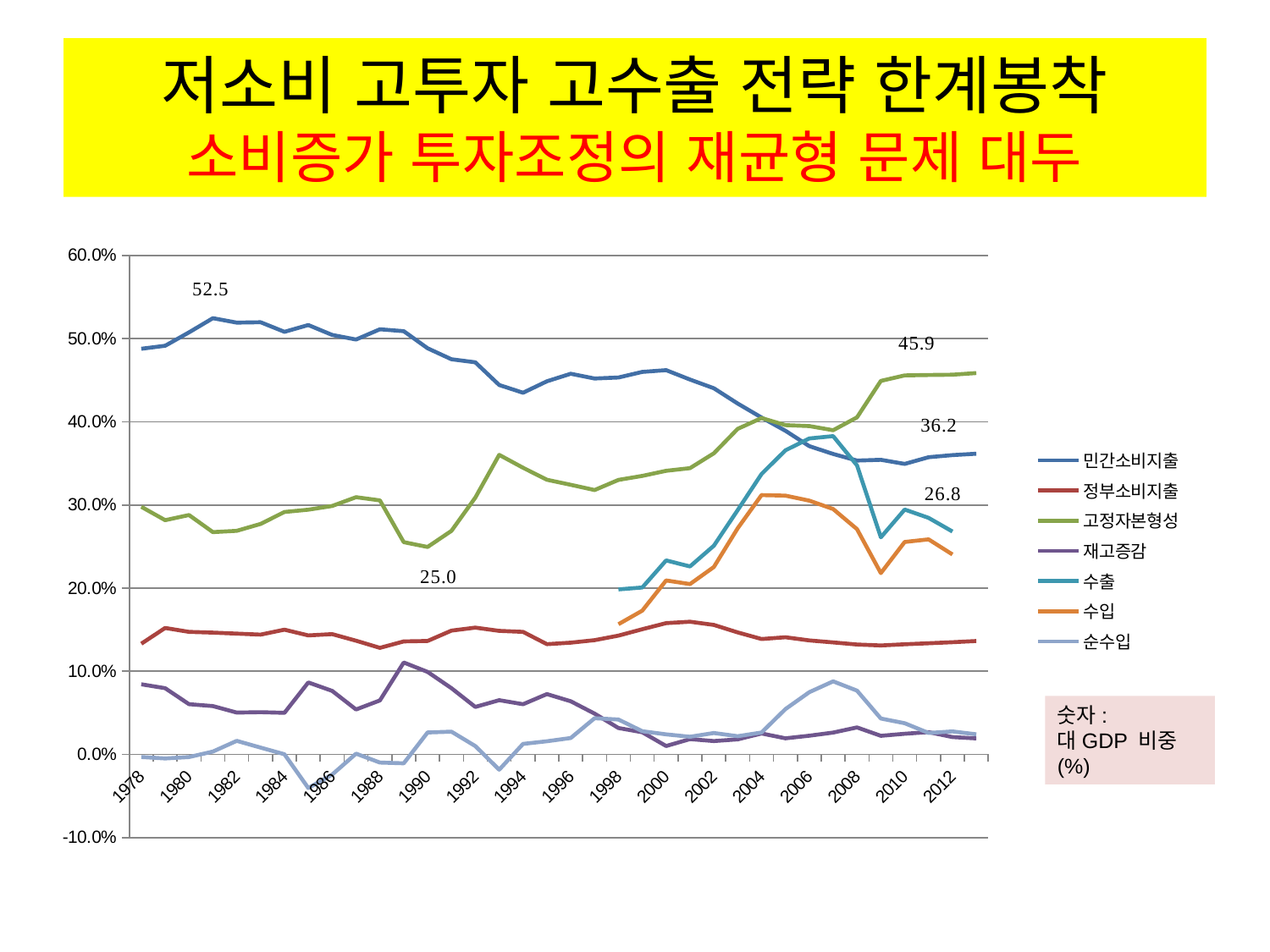

# 저소비 고투자 고수출 전략 한계봉착 소비증가 투자조정의 재균형 문제 대두

### Chart

| Category | 민간소비지출 | 정부소비지출 | 고정자본형성 | 재고증감 | 수출 | 수입 | 순수입 |
|---|---|---|---|---|---|---|---|
| 1978 | 0.4878799644996681 | 0.13312624805857537 | 0.29784224539605114 | 0.08431329043709783 | None | None | -0.003161748391391172 |
| 1979 | 0.49149684796950666 | 0.15203049406245459 | 0.2817524312173191 | 0.0796070957337634 | None | None | -0.004886868983042583 |
| 1980 | 0.507566025822463 | 0.1473361057284069 | 0.2879226632410904 | 0.06037579742646258 | None | None | -0.0032005922184240973 |
| 1981 | 0.5246566043762978 | 0.14646222648139323 | 0.2673893946653889 | 0.058077783101740964 | None | None | 0.0034139913751796876 |
| 1982 | 0.5193023255813947 | 0.14524150268336336 | 0.2689087656529526 | 0.050268336314847964 | None | None | 0.01627906976744186 |
| 1983 | 0.5197870081400212 | 0.14402689746147193 | 0.277227244940639 | 0.05078665422605452 | None | None | 0.008172195231813673 |
| 1984 | 0.5082374672334877 | 0.14998573892729608 | 0.29160498186806544 | 0.04999524630909857 | None | None | 0.00017656566205332313 |
| 1985 | 0.5164211662828999 | 0.14310266947238534 | 0.29438011612149834 | 0.08654026243017843 | None | None | -0.0404442143069618 |
| 1986 | 0.504553456725508 | 0.14461626302517033 | 0.29877718037778983 | 0.07633820240757483 | None | None | -0.02428510253604225 |
| 1987 | 0.4989737240783879 | 0.1367146138433221 | 0.30940590027204545 | 0.054026096730578205 | None | None | 0.0008796650756674867 |
| 1988 | 0.5112940748346179 | 0.12810782007460067 | 0.305544364009722 | 0.06487269797122563 | None | None | -0.009818956890165462 |
| 1989 | 0.5090663323956025 | 0.1358419067314415 | 0.25528989735028607 | 0.11052318427847717 | None | None | -0.010721320755806901 |
| 1990 | 0.4884741417628886 | 0.1364289479940872 | 0.24952707801403776 | 0.09919474048729078 | None | None | 0.02637509174169673 |
| 1991 | 0.4752805903248389 | 0.14887896746303828 | 0.2688662113440882 | 0.0796238716592699 | None | None | 0.02735035920876629 |
| 1992 | 0.47161275811530484 | 0.15248211513067222 | 0.30885681946802535 | 0.0570501937225197 | None | None | 0.009998113563478588 |
| 1993 | 0.4443135949060726 | 0.14856746827801104 | 0.3603108985031719 | 0.0652036785866084 | None | None | -0.018395640273863572 |
| 1994 | 0.43499265194932485 | 0.1473194550096182 | 0.3447550052372285 | 0.06030579042323983 | None | None | 0.0126270973805892 |
| 1995 | 0.44876765548453024 | 0.1325357617978737 | 0.33037051801021644 | 0.07252965583570217 | None | None | 0.015796408871678304 |
| 1996 | 0.4578512909297824 | 0.1343462291474526 | 0.32425745244297743 | 0.06386960719274697 | None | None | 0.019675420287041105 |
| 1997 | 0.4521452145214518 | 0.1373904737412517 | 0.3179705725674617 | 0.049021228653477585 | None | None | 0.043472510516357754 |
| 1998 | 0.4533523013558062 | 0.1428252800133132 | 0.33015684443602106 | 0.03172482653735745 | 0.19845813552505695 | 0.156517387867554 | 0.04194074765750316 |
| 1999 | 0.4600318244170093 | 0.15052400548696873 | 0.3350046639231833 | 0.026603017832647492 | 0.20073635116598104 | 0.17289986282578876 | 0.027836488340192037 |
| 2000 | 0.46217592975227484 | 0.1578537836165244 | 0.34112318146724424 | 0.010063035077498677 | 0.23326405589499963 | 0.20917284351295076 | 0.024091212382048612 |
| 2001 | 0.45083124344535125 | 0.15957320687611168 | 0.34430258538142433 | 0.018374903105193564 | 0.226001550316903 | 0.20480142264374618 | 0.02120012767315678 |
| 2002 | 0.4403914472592053 | 0.15571483116969395 | 0.36216424848102524 | 0.016043859357880448 | 0.2510350609249975 | 0.22535276735615387 | 0.025682293568843637 |
| 2003 | 0.42199351452643574 | 0.1466602739124389 | 0.39154912050829715 | 0.018097106424718002 | 0.2938497800355753 | 0.27199022055002076 | 0.021859559485554122 |
| 2004 | 0.4051920699317209 | 0.13875817764993134 | 0.40456581571475675 | 0.025166348776381266 | 0.33724224482315146 | 0.3118994514062762 | 0.0263151027914288 |
| 2005 | 0.38927292808246666 | 0.14085144299258898 | 0.3960714533435069 | 0.019335727205305676 | 0.3657790132481073 | 0.31123341318834935 | 0.05447090271738261 |
| 2006 | 0.37077090246191285 | 0.1370750697085485 | 0.39492126638319336 | 0.02245050805296506 | 0.380018678747986 | 0.3052403766282167 | 0.07478054716159371 |
| 2007 | 0.3613385646607831 | 0.13466067014504918 | 0.3899076890761035 | 0.026236557526472408 | 0.38282589207011336 | 0.2951278887017583 | 0.08785891920074718 |
| 2008 | 0.3534140359205639 | 0.13213735263865792 | 0.40536118363794676 | 0.032410475512303256 | 0.3476604161721658 | 0.27097776722842065 | 0.07667315452171848 |
| 2009 | 0.3543401906673358 | 0.1310019353451367 | 0.44922944591785585 | 0.02231647910544047 | 0.2611348290445129 | 0.2180316823166799 | 0.043113755286359357 |
| 2010 | 0.3494365927952398 | 0.1324579151326782 | 0.4558273359863164 | 0.02479724043424185 | 0.29452083700538995 | 0.2555180143837028 | 0.037480046770617996 |
| 2011 | 0.35749091763132684 | 0.1336275096853914 | 0.4563549074413005 | 0.02679177096138751 | 0.28450400851425817 | 0.258684056290585 | 0.025735952215209343 |
| 2012 | 0.3600025689508299 | 0.13488691894015667 | 0.45666312176638024 | 0.02080925728987028 | 0.26808513049703525 | 0.24044624187049907 | 0.027639644200310218 |
| 2013 | 0.36168018640707894 | 0.13632483512962076 | 0.45864561689390854 | 0.01922825833130213 | None | None | 0.024121273690795392 |
숫자:
대GDP 비중(%)